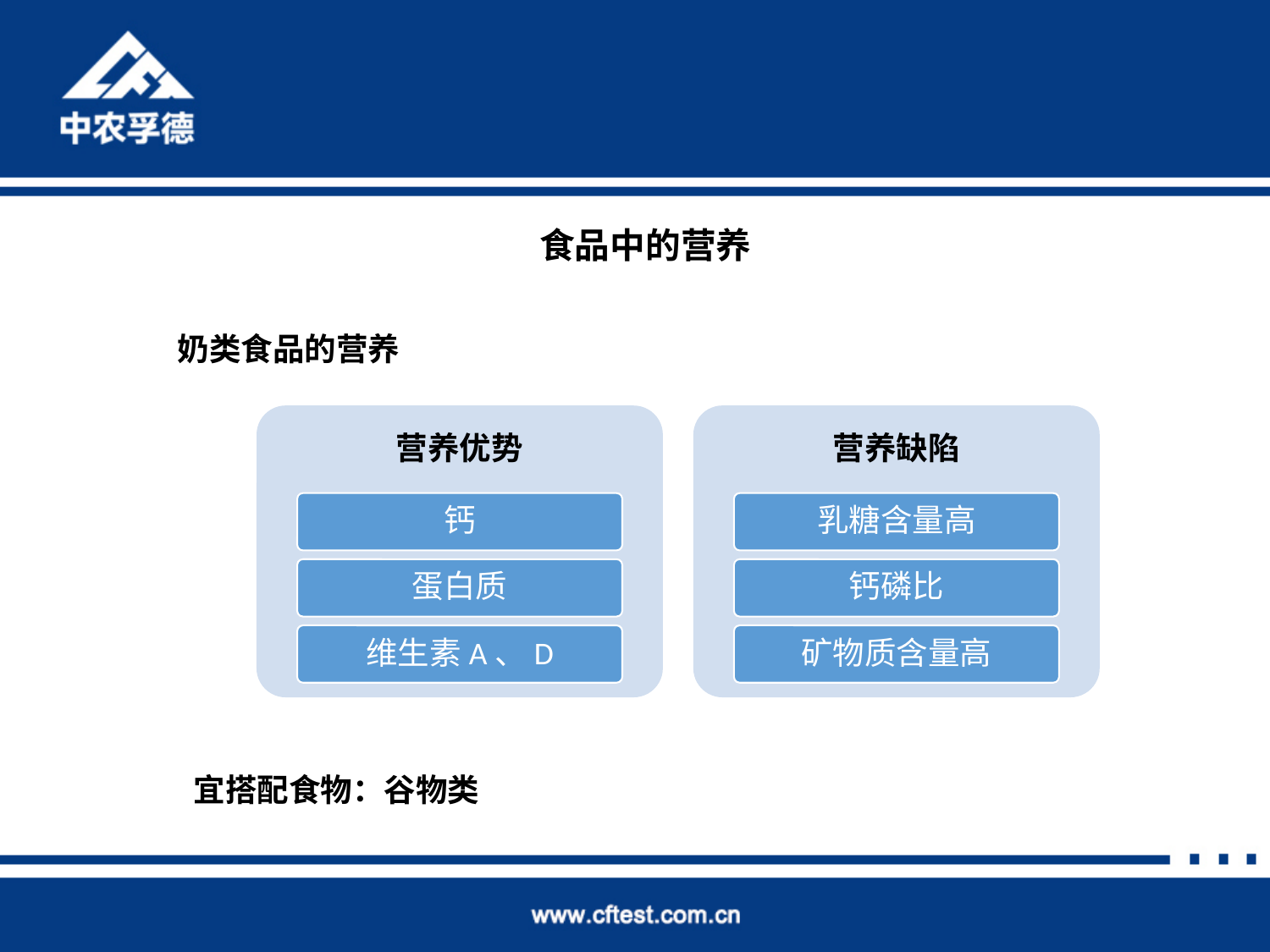

食品中的营养
奶类食品的营养
营养优势
钙
蛋白质
维生素A、D
营养缺陷
乳糖含量高
钙磷比
矿物质含量高
宜搭配食物：谷物类